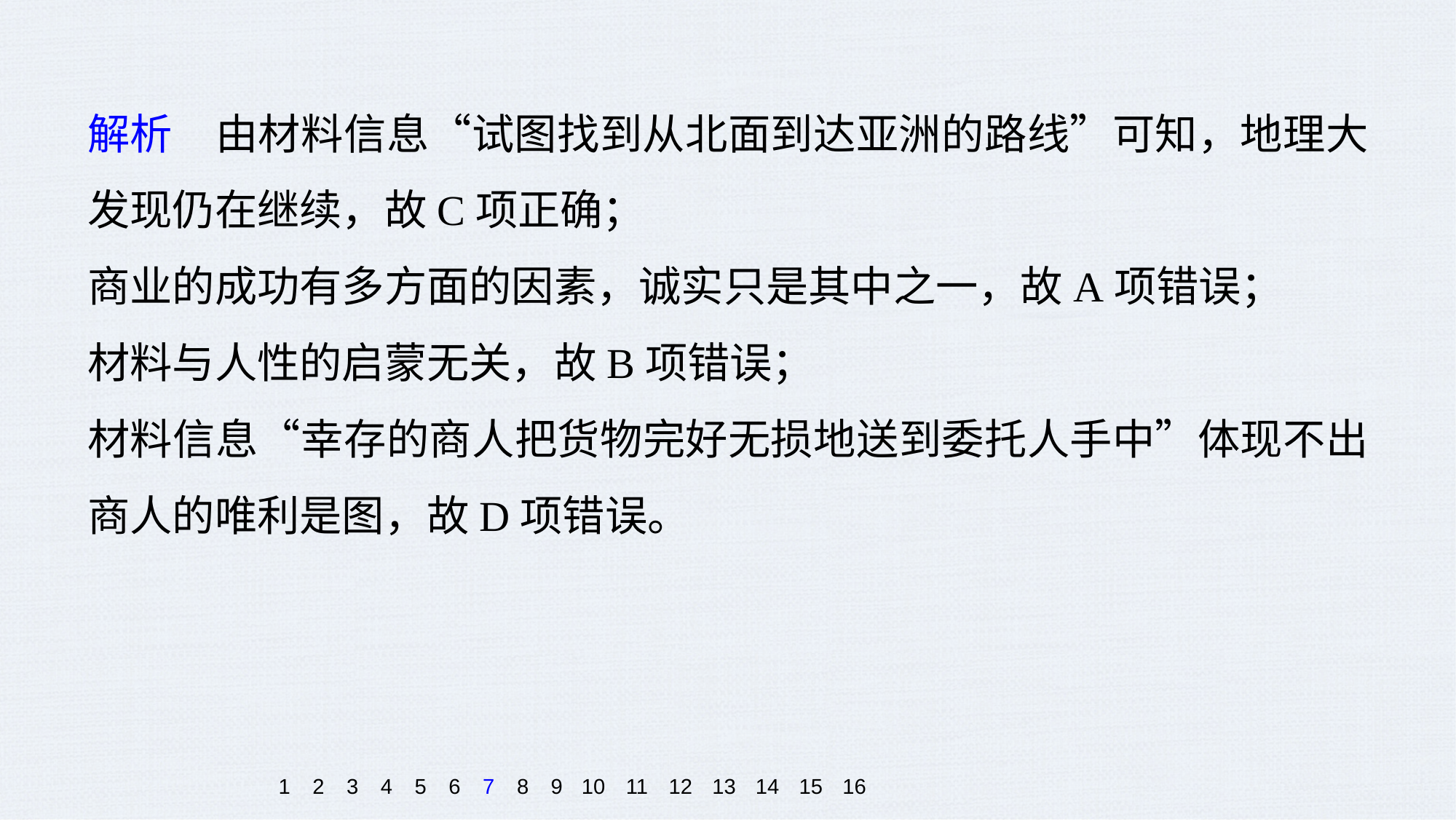

解析　由材料信息“试图找到从北面到达亚洲的路线”可知，地理大发现仍在继续，故C项正确；
商业的成功有多方面的因素，诚实只是其中之一，故A项错误；
材料与人性的启蒙无关，故B项错误；
材料信息“幸存的商人把货物完好无损地送到委托人手中”体现不出商人的唯利是图，故D项错误。
1
2
3
4
5
6
7
8
9
10
11
12
13
14
15
16